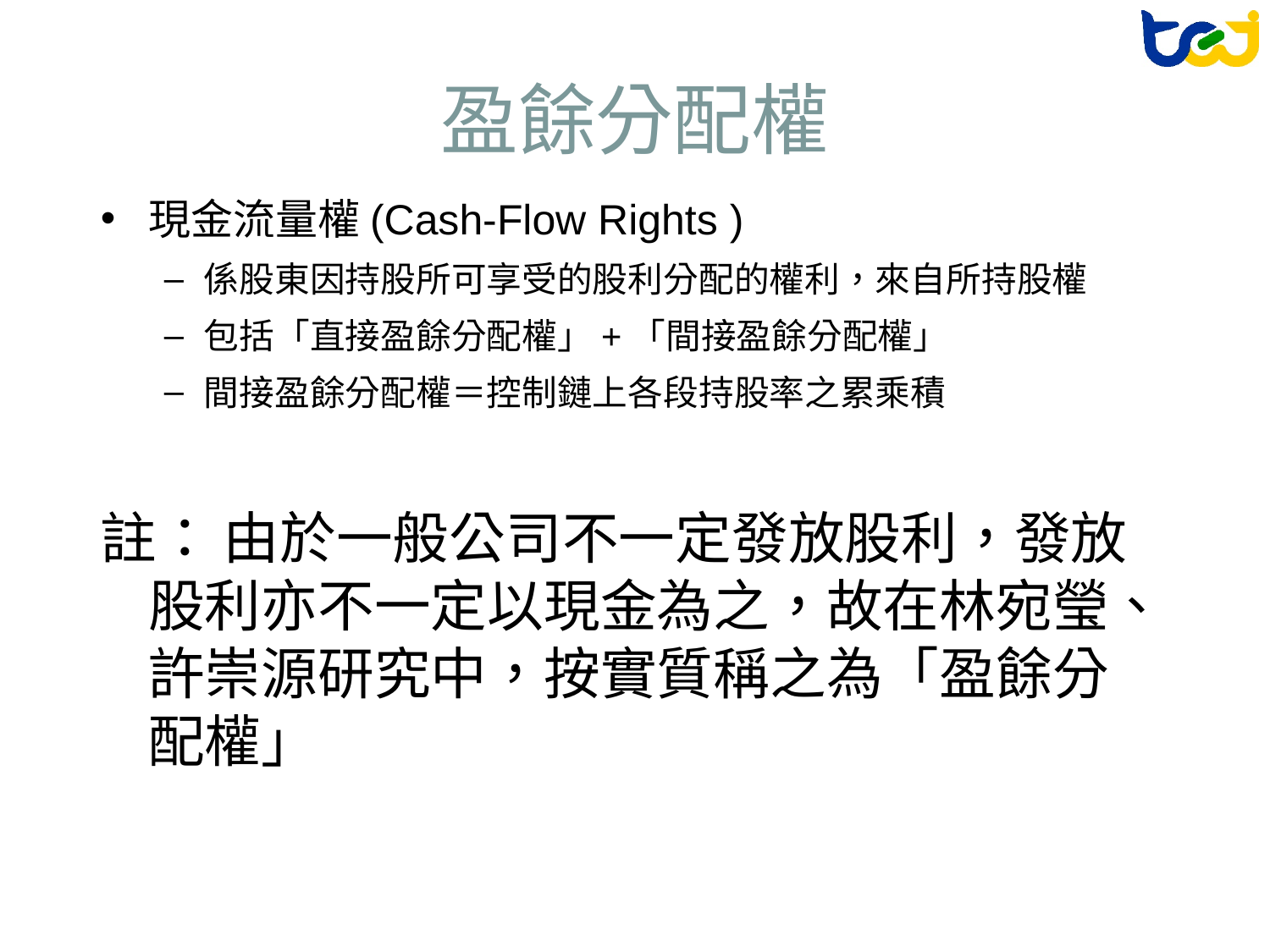

# 盈餘分配權
現金流量權(Cash-Flow Rights )
係股東因持股所可享受的股利分配的權利，來自所持股權
包括「直接盈餘分配權」+「間接盈餘分配權」
間接盈餘分配權＝控制鏈上各段持股率之累乘積

註： 由於一般公司不一定發放股利，發放股利亦不一定以現金為之，故在林宛瑩、許崇源研究中，按實質稱之為「盈餘分配權」

32